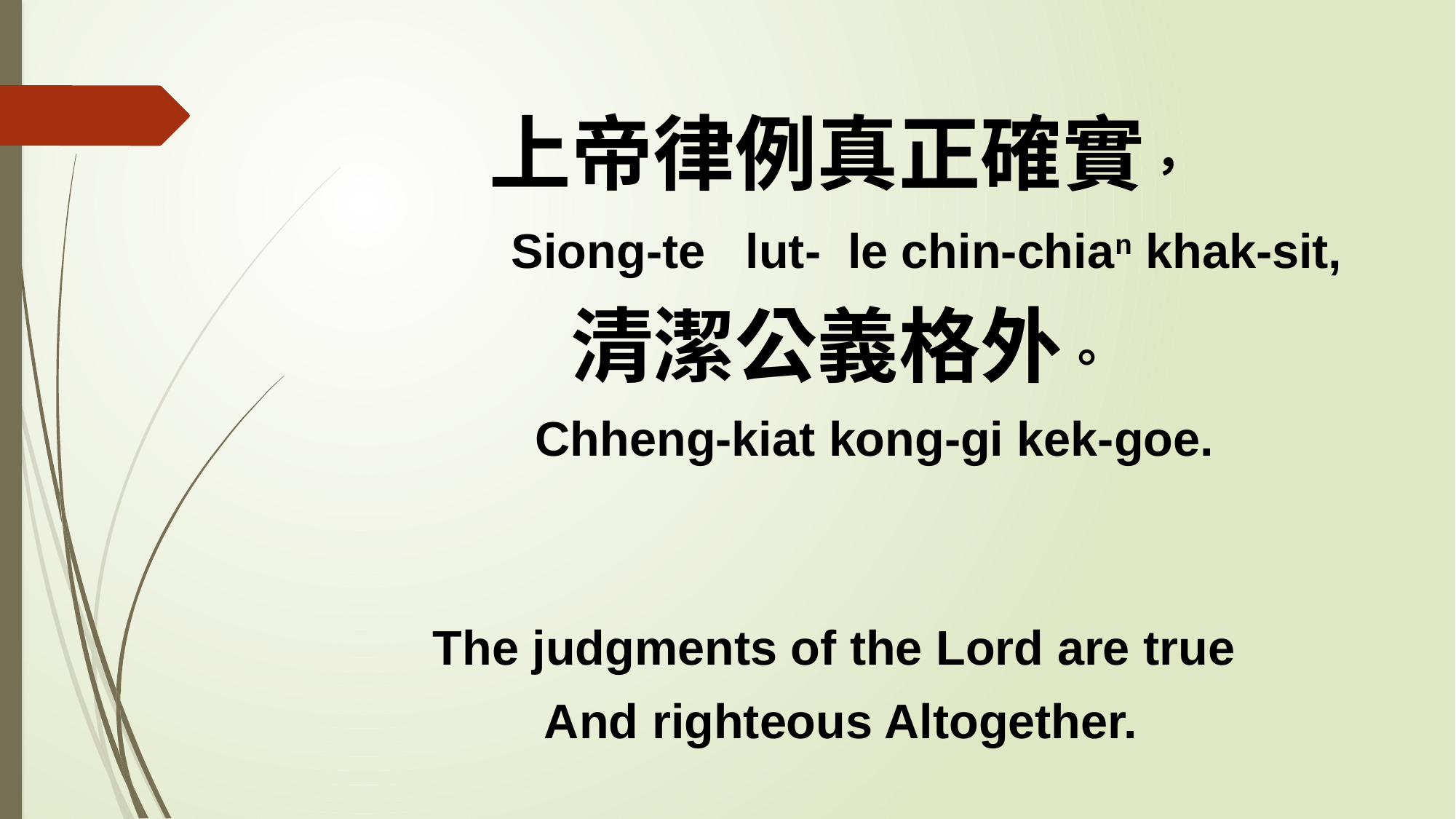

上帝律例真正確實，
             Siong-te   lut-  le chin-chian khak-sit,
清潔公義格外。
                Chheng-kiat kong-gi kek-goe.

The judgments of the Lord are true
And righteous Altogether.